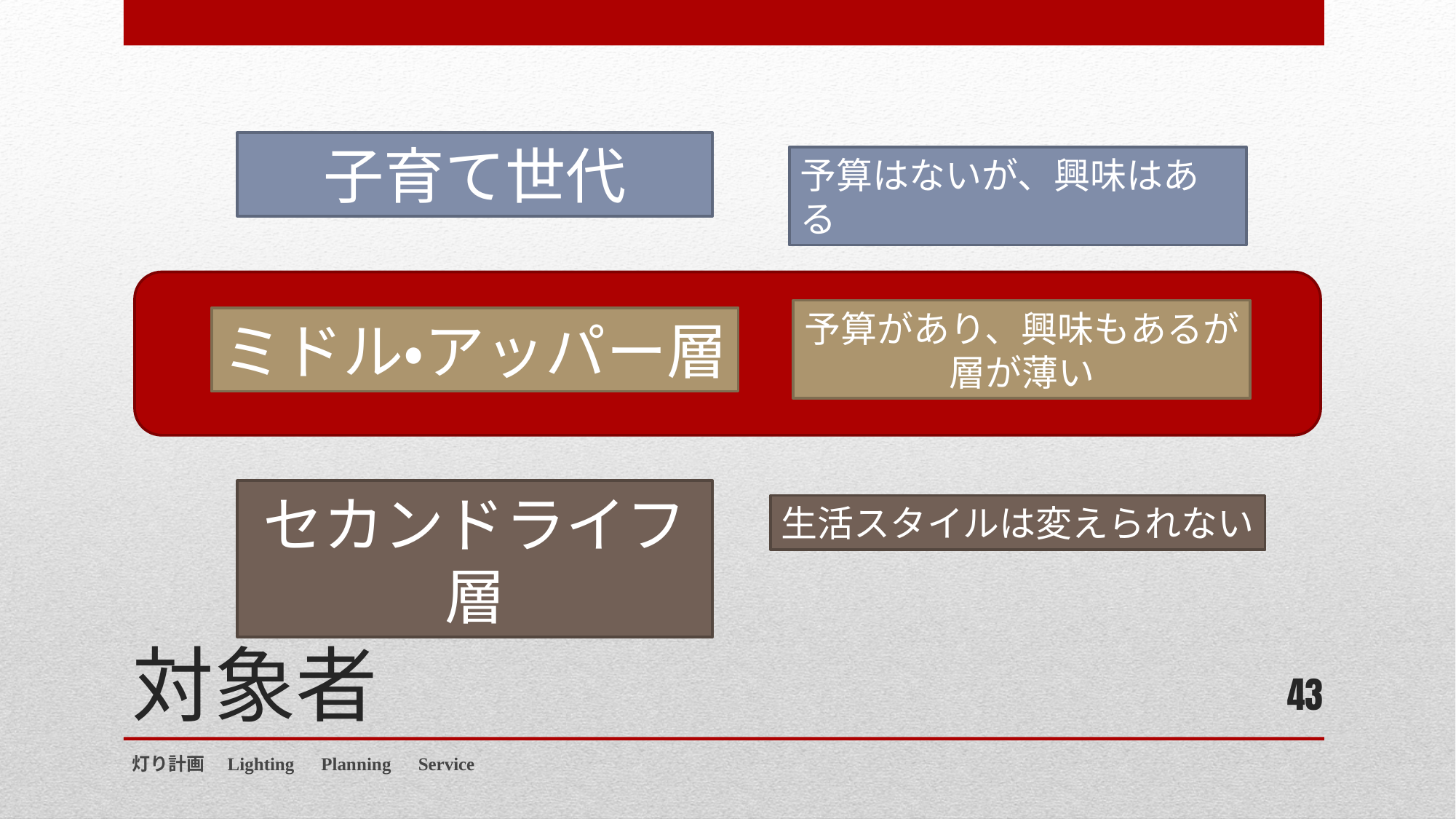

子育て世代
予算はないが、興味はある

予算があり、興味もあるが
層が薄い
ミドル・アッパー層
セカンドライフ層
生活スタイルは変えられない
# 対象者
43
灯り計画　Lighting　Planning　Service